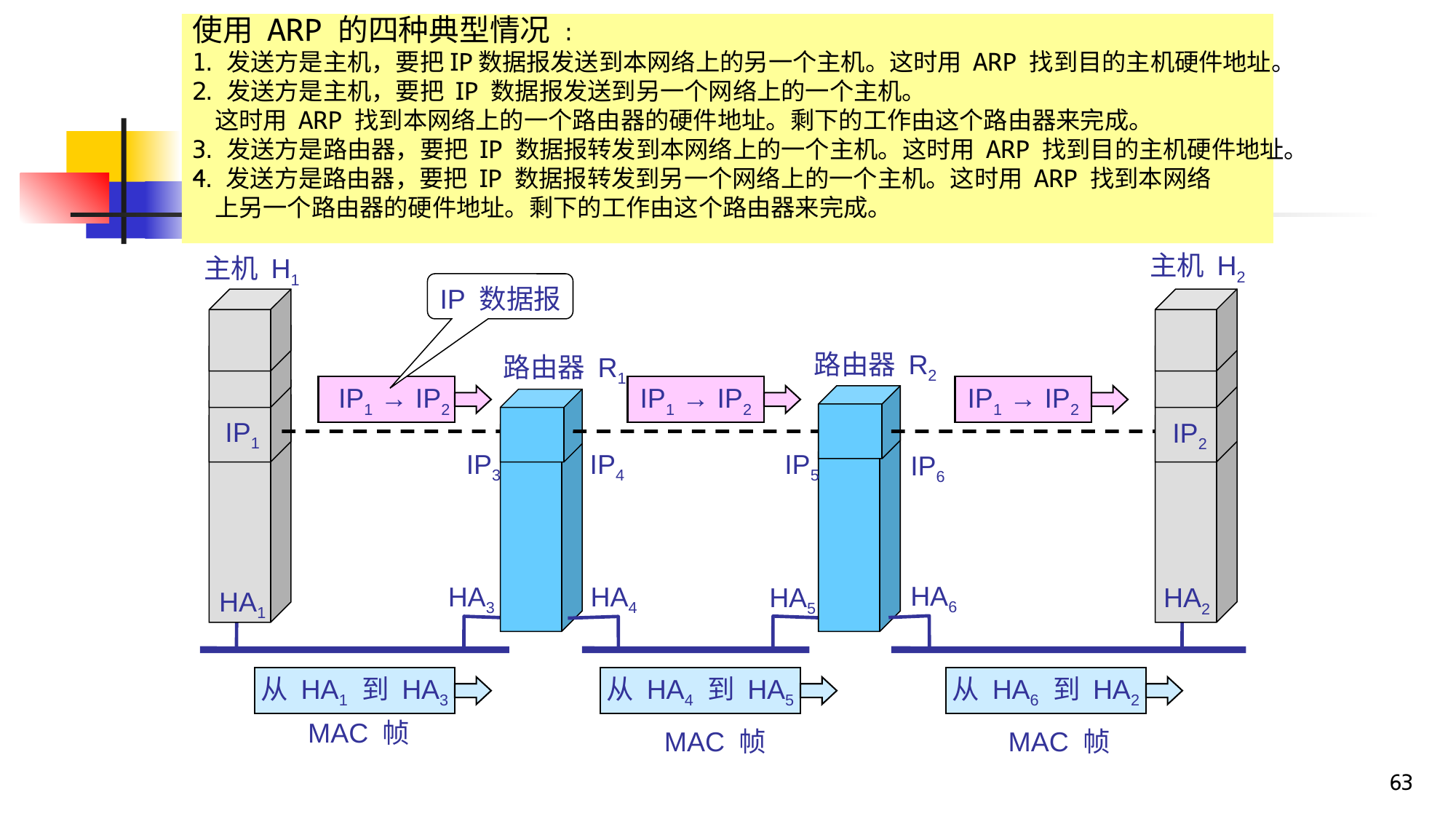

使用 ARP 的四种典型情况 :
1. 发送方是主机，要把IP数据报发送到本网络上的另一个主机。这时用 ARP 找到目的主机硬件地址。
2. 发送方是主机，要把 IP 数据报发送到另一个网络上的一个主机。
   这时用 ARP 找到本网络上的一个路由器的硬件地址。剩下的工作由这个路由器来完成。
3. 发送方是路由器，要把 IP 数据报转发到本网络上的一个主机。这时用 ARP 找到目的主机硬件地址。
4. 发送方是路由器，要把 IP 数据报转发到另一个网络上的一个主机。这时用 ARP 找到本网络
   上另一个路由器的硬件地址。剩下的工作由这个路由器来完成。

主机 H2
主机 H1

IP 数据报

路由器 R2
路由器 R1
  IP1 → IP2

IP1 → IP2

IP1 → IP2

IP1
IP2

IP3
IP4
IP5
IP6
HA6
HA3
HA4
HA5
HA2
HA1

从 HA1 到 HA3

从 HA4 到 HA5

从 HA6 到 HA2

MAC 帧
MAC 帧
MAC 帧
63